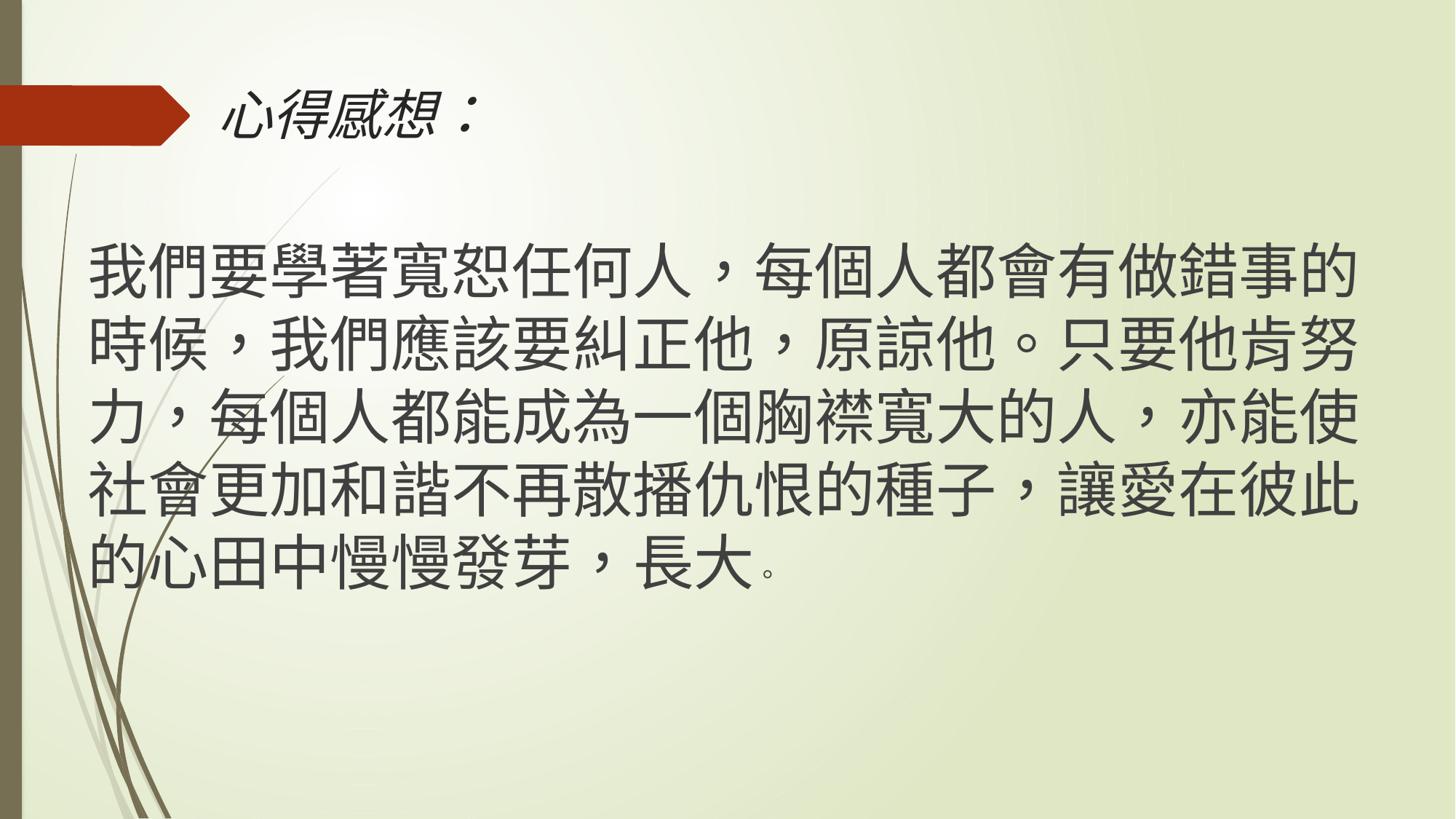

# 心得感想：

我們要學著寬恕任何人，每個人都會有做錯事的時候，我們應該要糾正他，原諒他。只要他肯努力，每個人都能成為一個胸襟寬大的人，亦能使社會更加和諧不再散播仇恨的種子，讓愛在彼此的心田中慢慢發芽，長大。